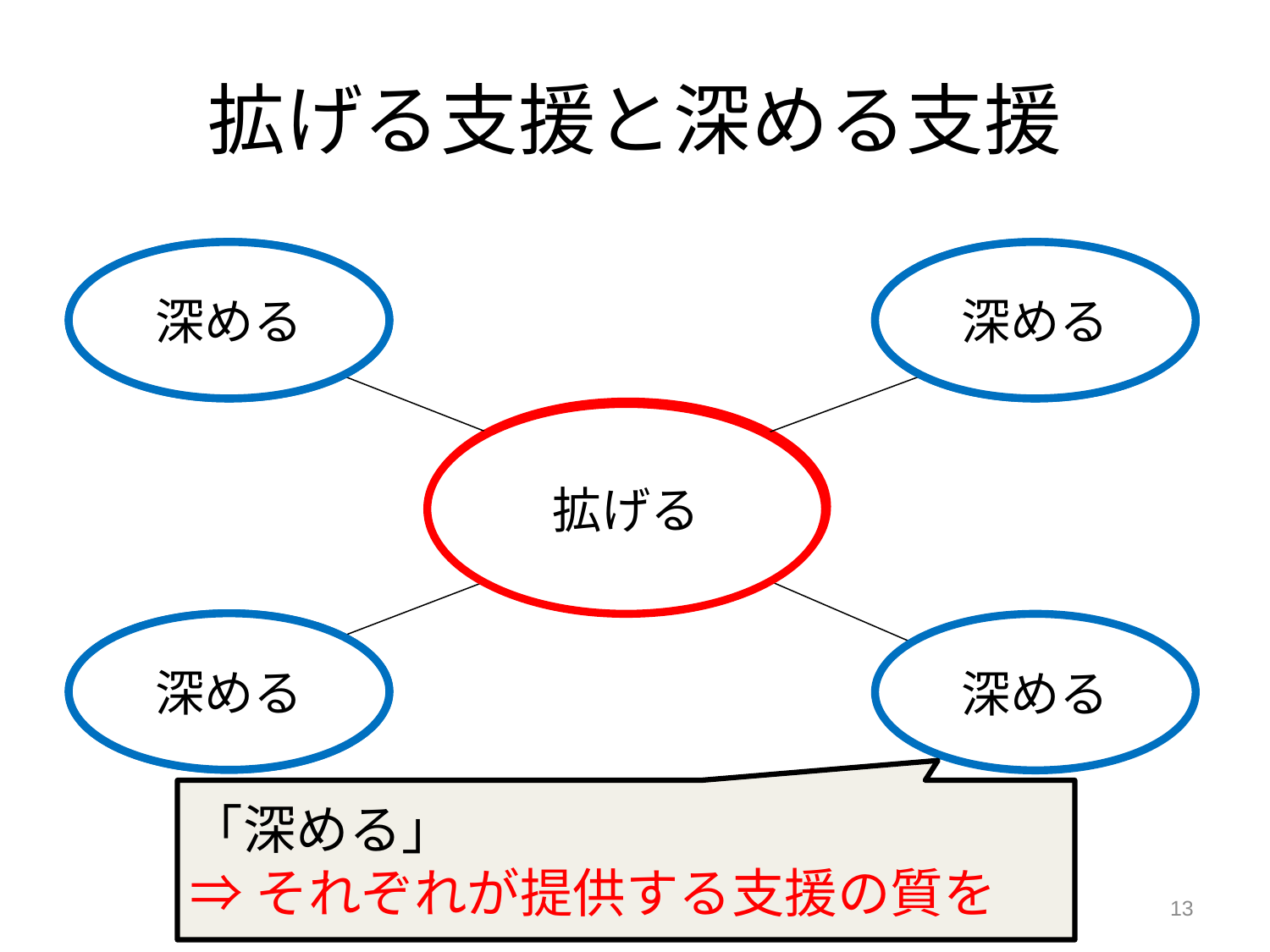

# 拡げる支援と深める支援
個別支援
計画
深める
居宅介護
計画
深める
サービス等利用計画
拡げる
診療計画
深める
深める
「深める」
⇒それぞれが提供する支援の質を
13